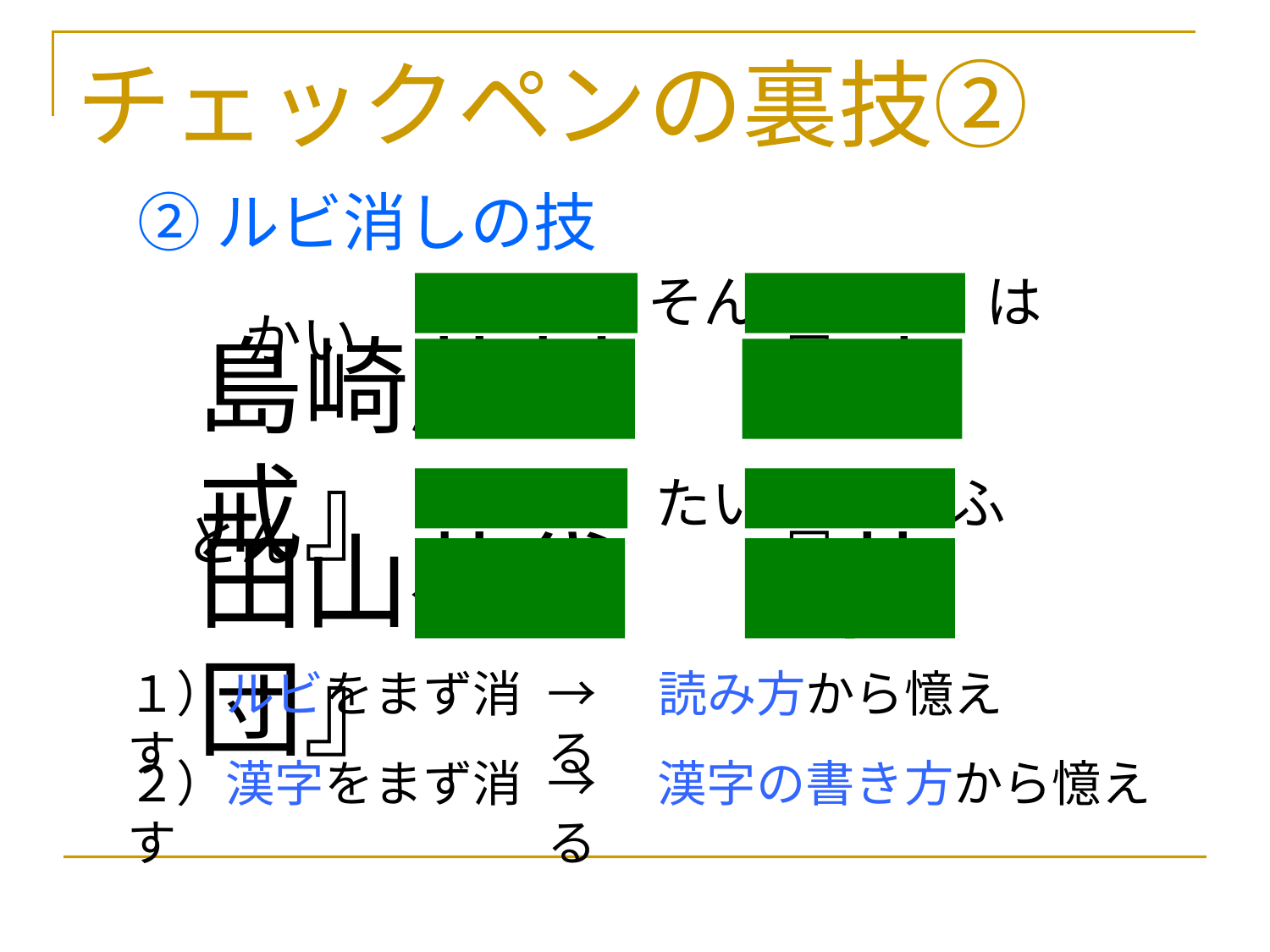

# チェックペンの裏技②
②ルビ消しの技

　　　　　　　とうそん　　　　は　かい
島崎藤村　『破戒』

　　　　　　　 か　たい　　 　ふ　とん
田山花袋　『蒲団』

１）ルビをまず消す
→　読み方から憶える
２）漢字をまず消す
→　漢字の書き方から憶える